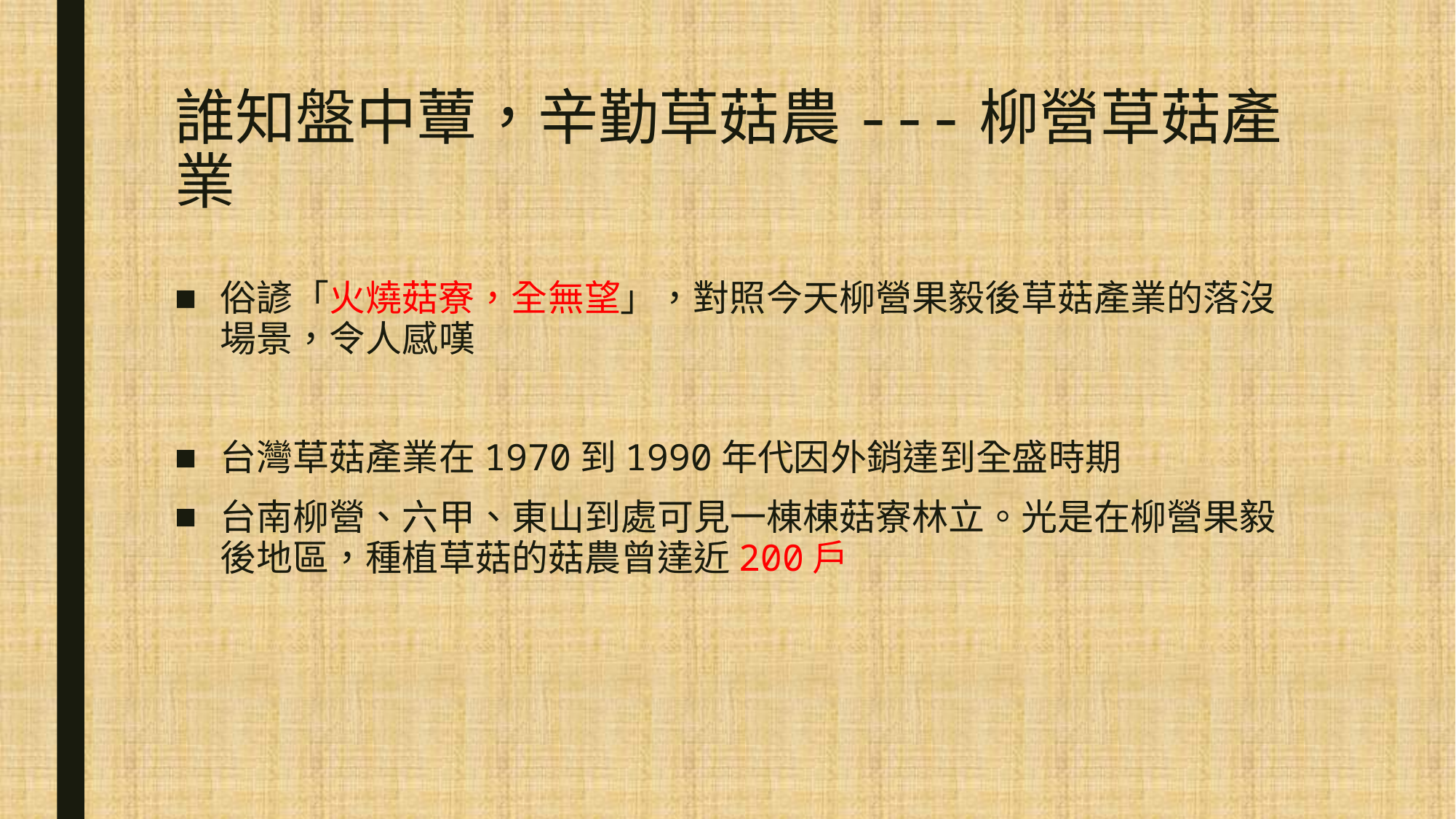

# 誰知盤中蕈，辛勤草菇農---柳營草菇產業
俗諺「火燒菇寮，全無望」，對照今天柳營果毅後草菇產業的落沒場景，令人感嘆

台灣草菇產業在1970到1990年代因外銷達到全盛時期
台南柳營、六甲、東山到處可見一棟棟菇寮林立。光是在柳營果毅後地區，種植草菇的菇農曾達近200戶